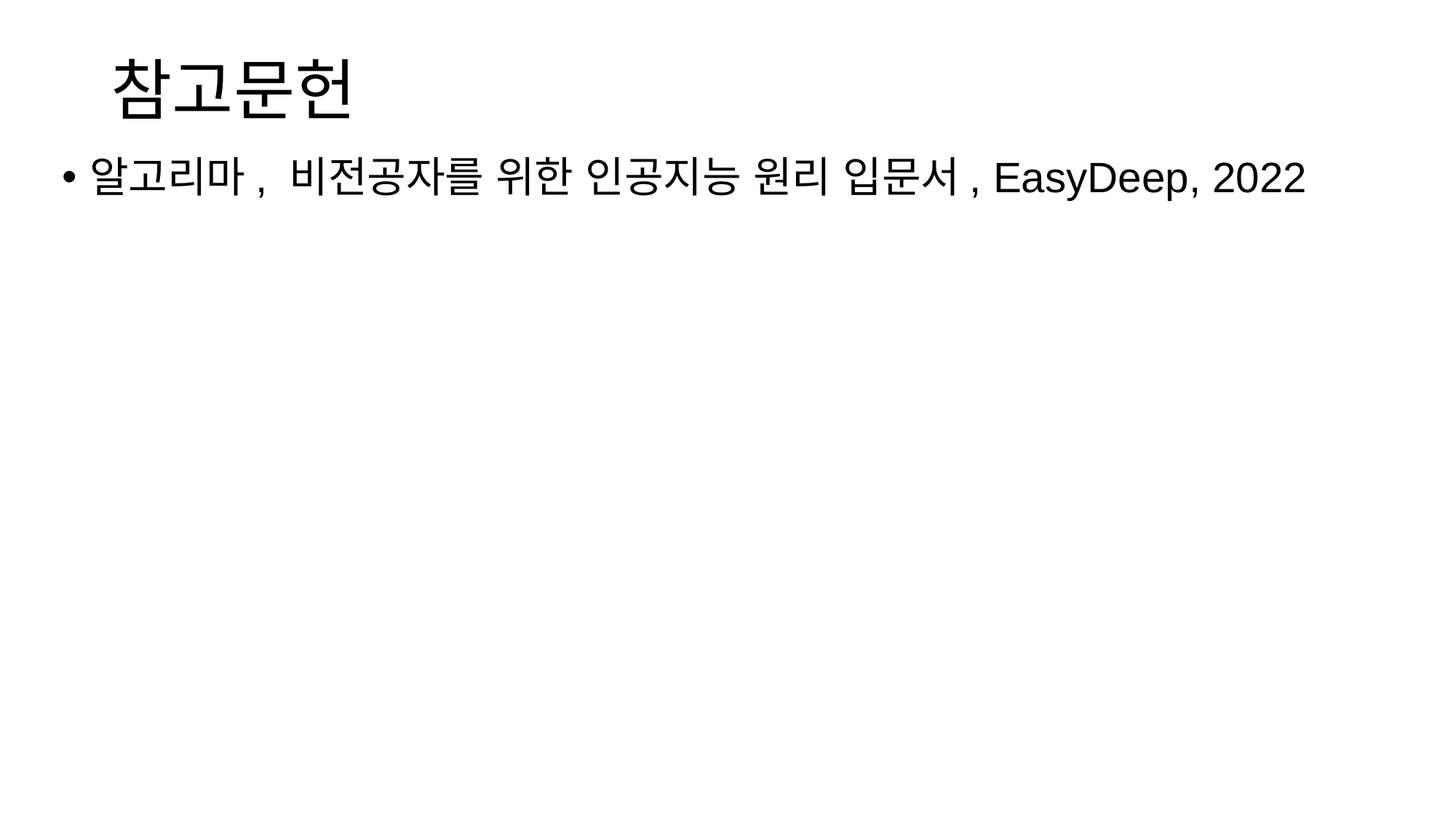

# 참고문헌
알고리마, 비전공자를 위한 인공지능 원리 입문서, EasyDeep, 2022